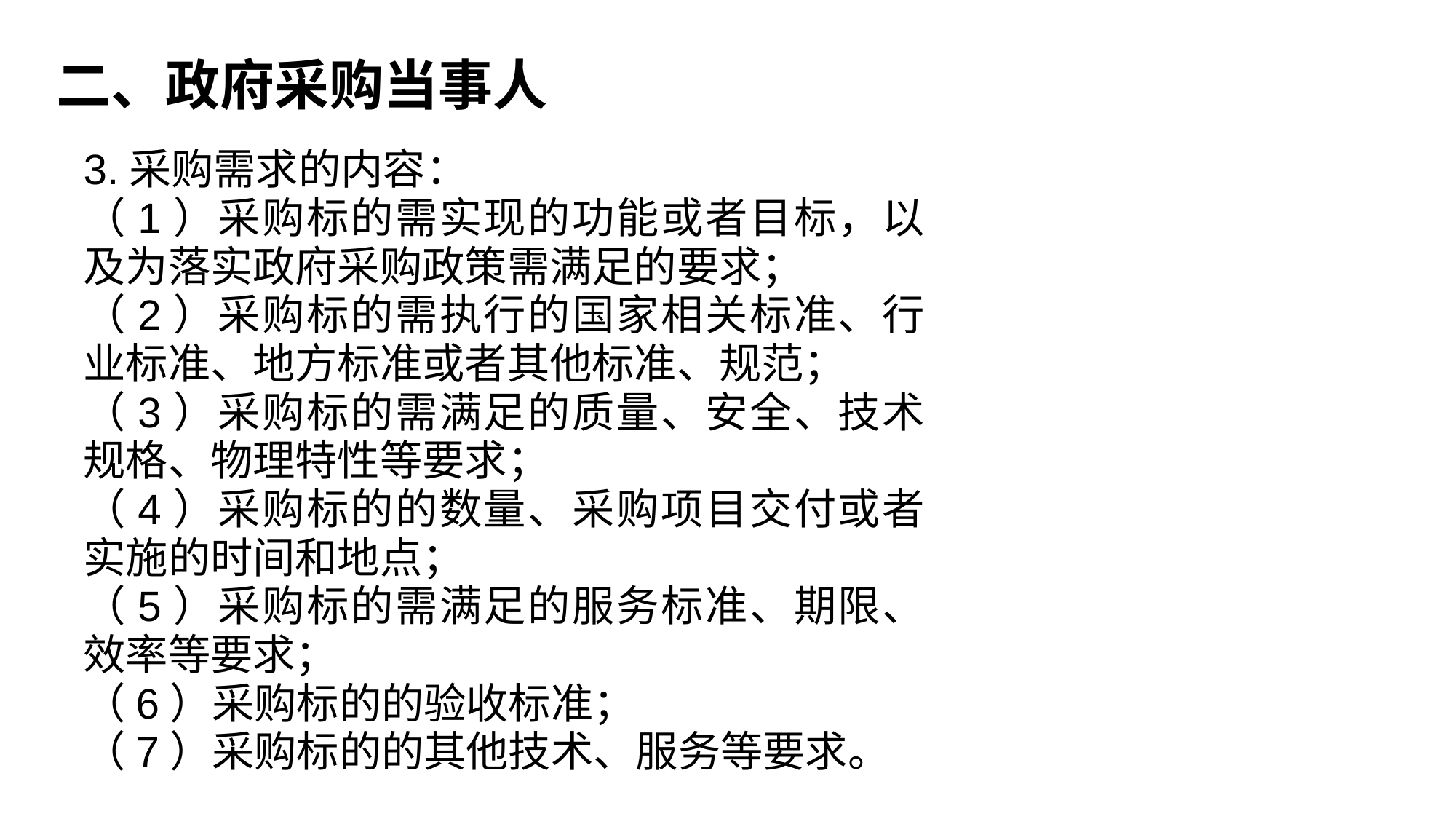

二、政府采购当事人
3.采购需求的内容：
（1）采购标的需实现的功能或者目标，以及为落实政府采购政策需满足的要求；
（2）采购标的需执行的国家相关标准、行业标准、地方标准或者其他标准、规范；
（3）采购标的需满足的质量、安全、技术规格、物理特性等要求；
（4）采购标的的数量、采购项目交付或者实施的时间和地点；
（5）采购标的需满足的服务标准、期限、效率等要求；
（6）采购标的的验收标准；
（7）采购标的的其他技术、服务等要求。